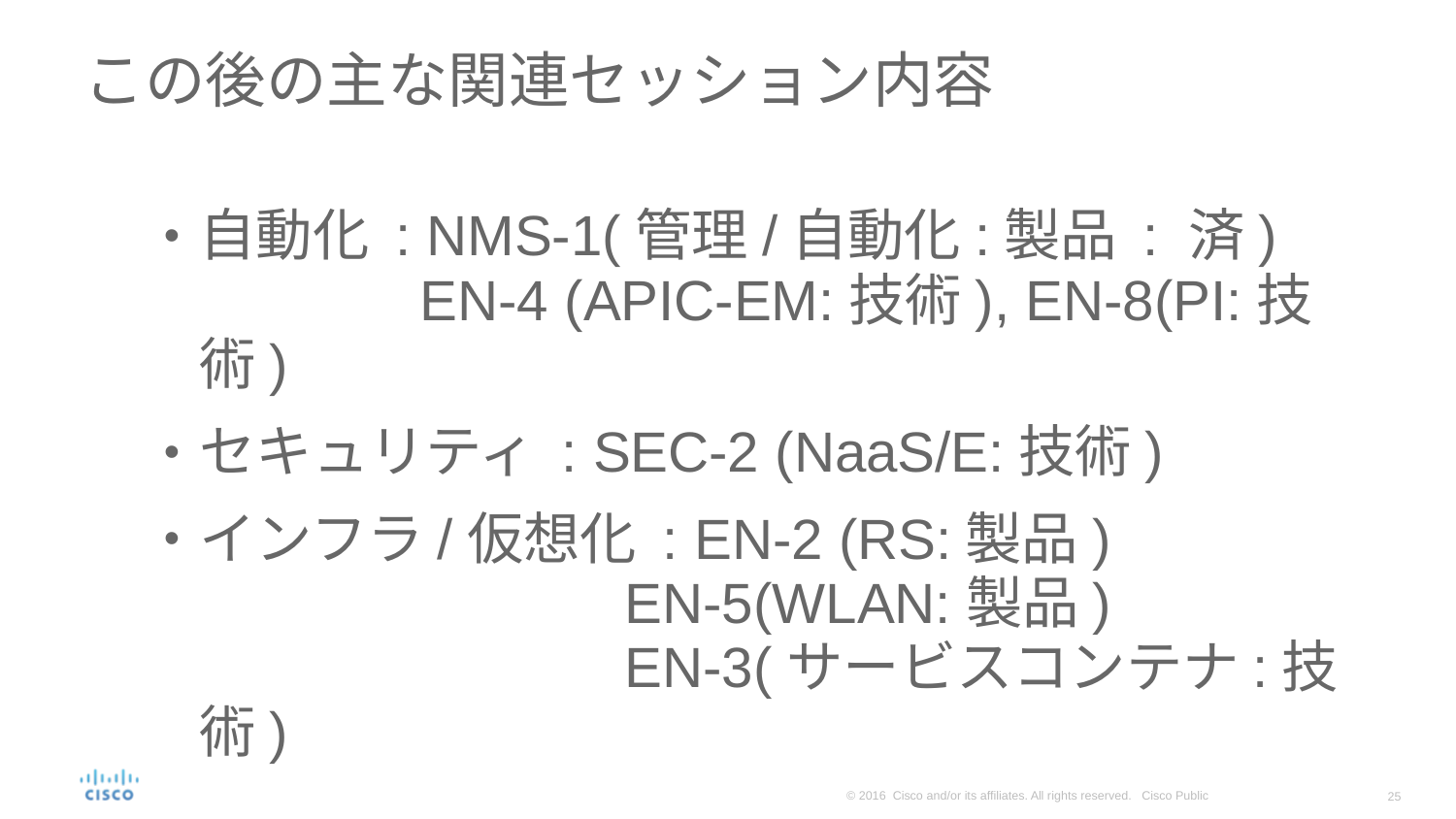

# この後の主な関連セッション内容
自動化 : NMS-1(管理/自動化:製品 : 済)
              EN-4 (APIC-EM:技術), EN-8(PI:技術)
セキュリティ : SEC-2 (NaaS/E:技術)
インフラ/仮想化 : EN-2 (RS:製品)
                           EN-5(WLAN:製品)
                           EN-3(サービスコンテナ:技術)